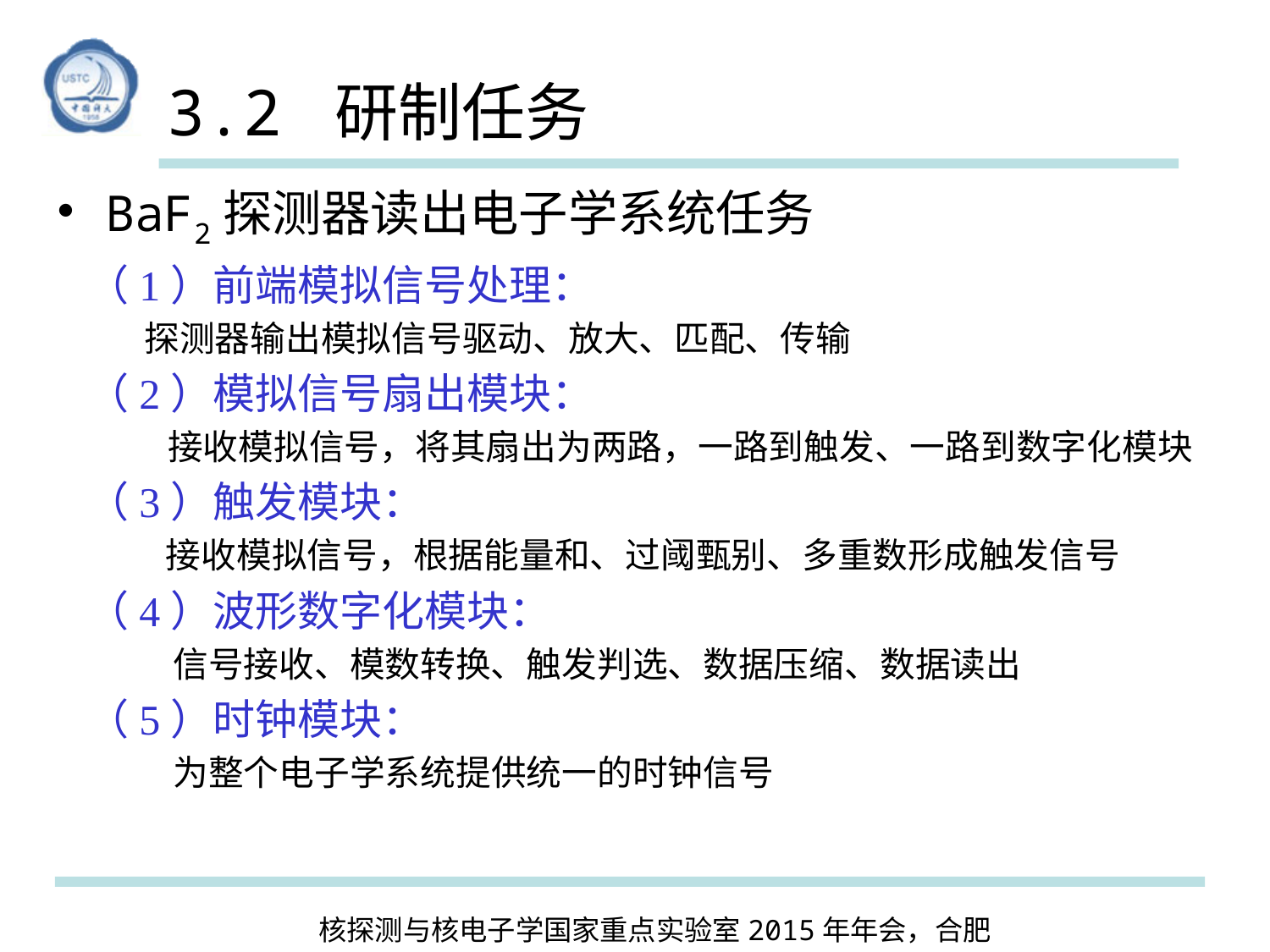

# 3.2 研制任务
BaF2探测器读出电子学系统任务
  （1）前端模拟信号处理：
          探测器输出模拟信号驱动、放大、匹配、传输
  （2）模拟信号扇出模块：
             接收模拟信号，将其扇出为两路，一路到触发、一路到数字化模块
  （3）触发模块：
              接收模拟信号，根据能量和、过阈甄别、多重数形成触发信号
  （4）波形数字化模块：
               信号接收、模数转换、触发判选、数据压缩、数据读出
  （5）时钟模块：
               为整个电子学系统提供统一的时钟信号